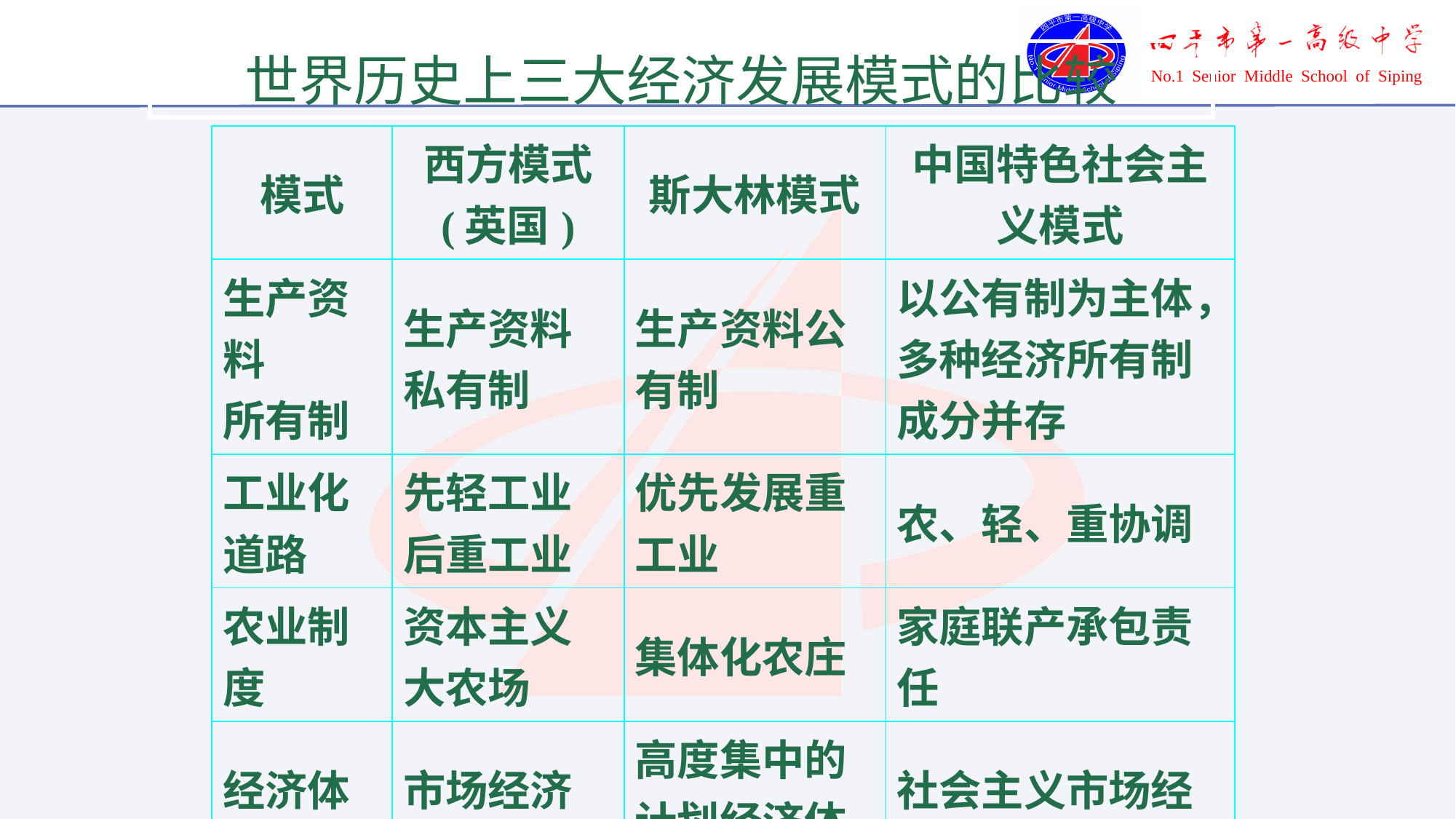

世界历史上三大经济发展模式的比较
| 模式 | 西方模式 (英国) | 斯大林模式 | 中国特色社会主义模式 |
| --- | --- | --- | --- |
| 生产资料 所有制 | 生产资料私有制 | 生产资料公有制 | 以公有制为主体，多种经济所有制成分并存 |
| 工业化 道路 | 先轻工业后重工业 | 优先发展重工业 | 农、轻、重协调 |
| 农业制度 | 资本主义大农场 | 集体化农庄 | 家庭联产承包责任 |
| 经济体制 | 市场经济体制 | 高度集中的计划经济体制 | 社会主义市场经济体制 |